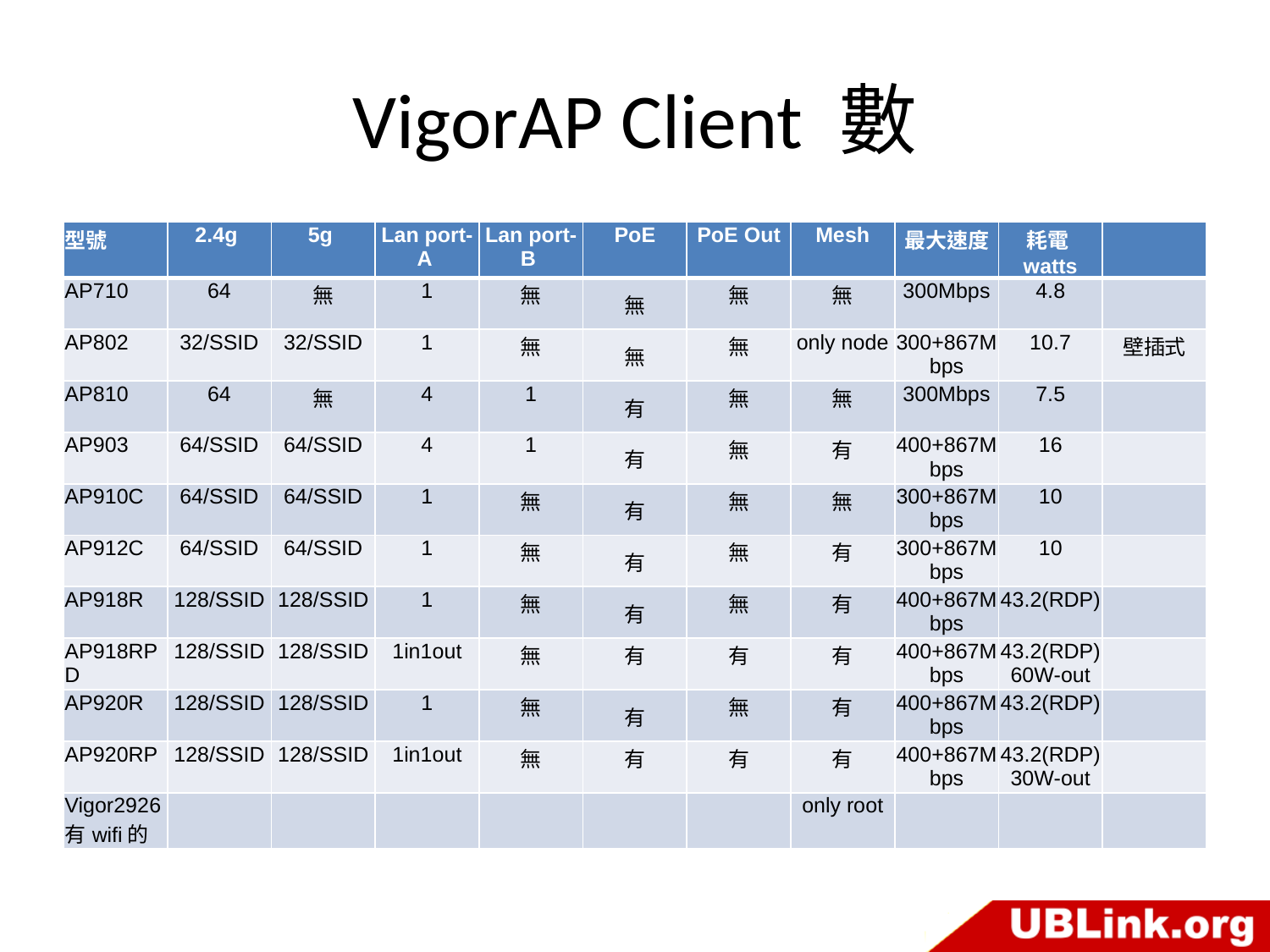

# VigorAP Client 數
| 型號 | 2.4g | 5g | Lan port-A | Lan port-B | PoE | PoE Out | Mesh | 最大速度 | 耗電watts |  |
| --- | --- | --- | --- | --- | --- | --- | --- | --- | --- | --- |
| AP710 | 64 | 無 | 1 | 無 | 無 | 無 | 無 | 300Mbps | 4.8 |  |
| AP802 | 32/SSID | 32/SSID | 1 | 無 | 無 | 無 | only node | 300+867Mbps | 10.7 | 壁插式 |
| AP810 | 64 | 無 | 4 | 1 | 有 | 無 | 無 | 300Mbps | 7.5 |  |
| AP903 | 64/SSID | 64/SSID | 4 | 1 | 有 | 無 | 有 | 400+867Mbps | 16 |  |
| AP910C | 64/SSID | 64/SSID | 1 | 無 | 有 | 無 | 無 | 300+867Mbps | 10 |  |
| AP912C | 64/SSID | 64/SSID | 1 | 無 | 有 | 無 | 有 | 300+867Mbps | 10 |  |
| AP918R | 128/SSID | 128/SSID | 1 | 無 | 有 | 無 | 有 | 400+867Mbps | 43.2(RDP) |  |
| AP918RPD | 128/SSID | 128/SSID | 1in1out | 無 | 有 | 有 | 有 | 400+867Mbps | 43.2(RDP)60W-out |  |
| AP920R | 128/SSID | 128/SSID | 1 | 無 | 有 | 無 | 有 | 400+867Mbps | 43.2(RDP) |  |
| AP920RP | 128/SSID | 128/SSID | 1in1out | 無 | 有 | 有 | 有 | 400+867Mbps | 43.2(RDP)30W-out |  |
| Vigor2926有wifi的 |  |  |  |  |  |  | only root |  |  |  |